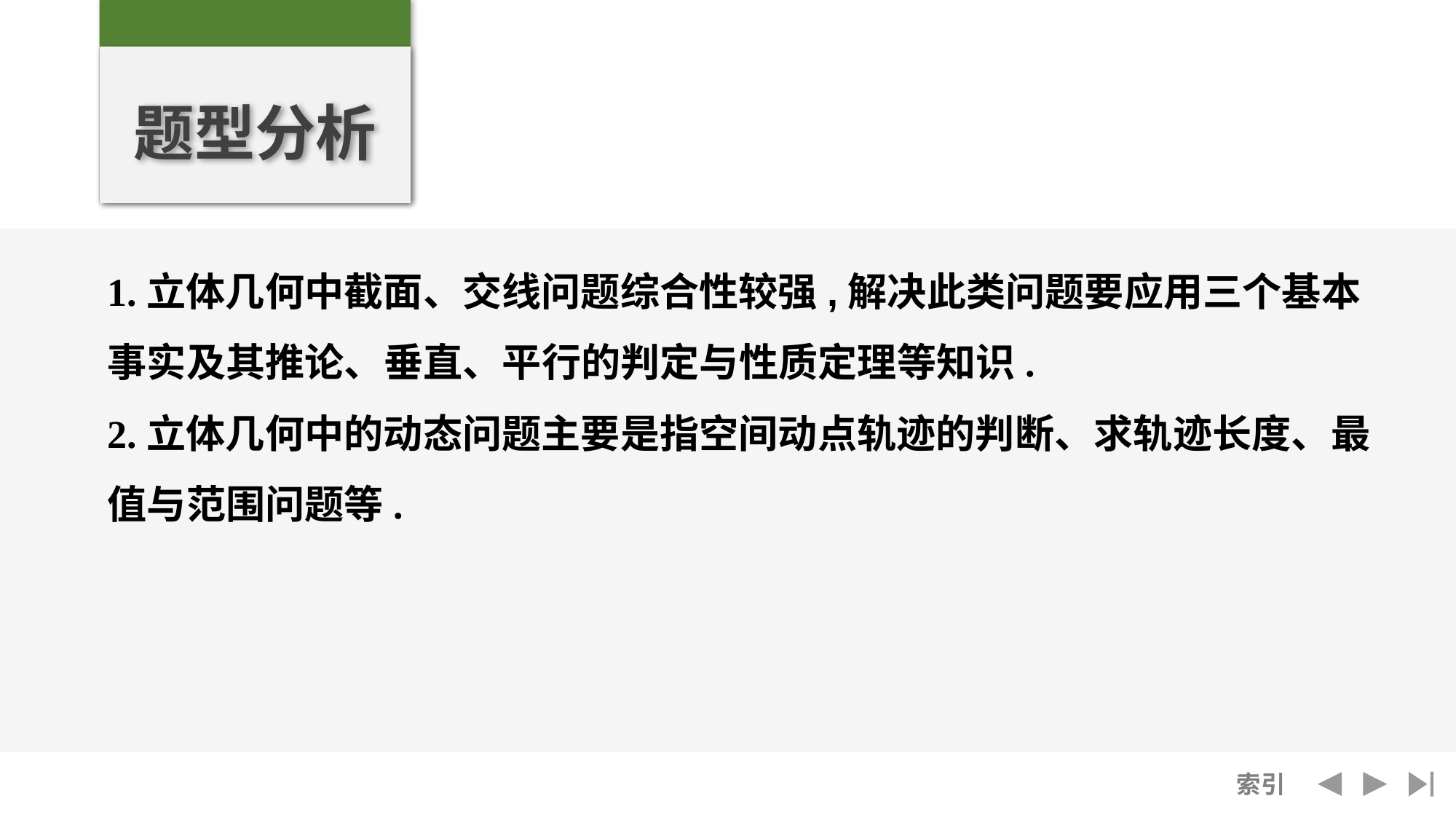

1.立体几何中截面、交线问题综合性较强,解决此类问题要应用三个基本事实及其推论、垂直、平行的判定与性质定理等知识.
2.立体几何中的动态问题主要是指空间动点轨迹的判断、求轨迹长度、最值与范围问题等.